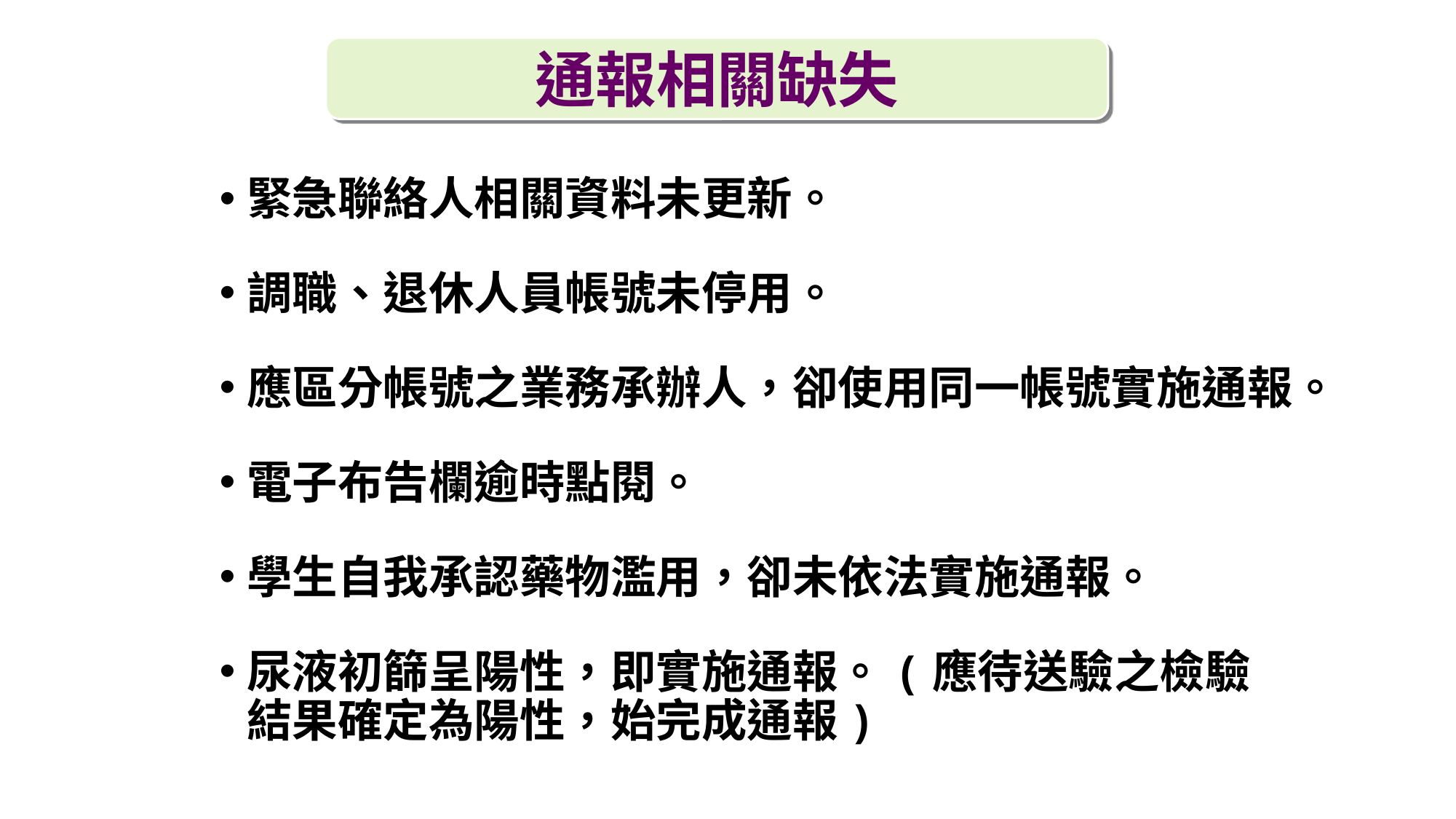

通報相關缺失
緊急聯絡人相關資料未更新。
調職、退休人員帳號未停用。
應區分帳號之業務承辦人，卻使用同一帳號實施通報。
電子布告欄逾時點閱。
學生自我承認藥物濫用，卻未依法實施通報。
尿液初篩呈陽性，即實施通報。(應待送驗之檢驗結果確定為陽性，始完成通報)